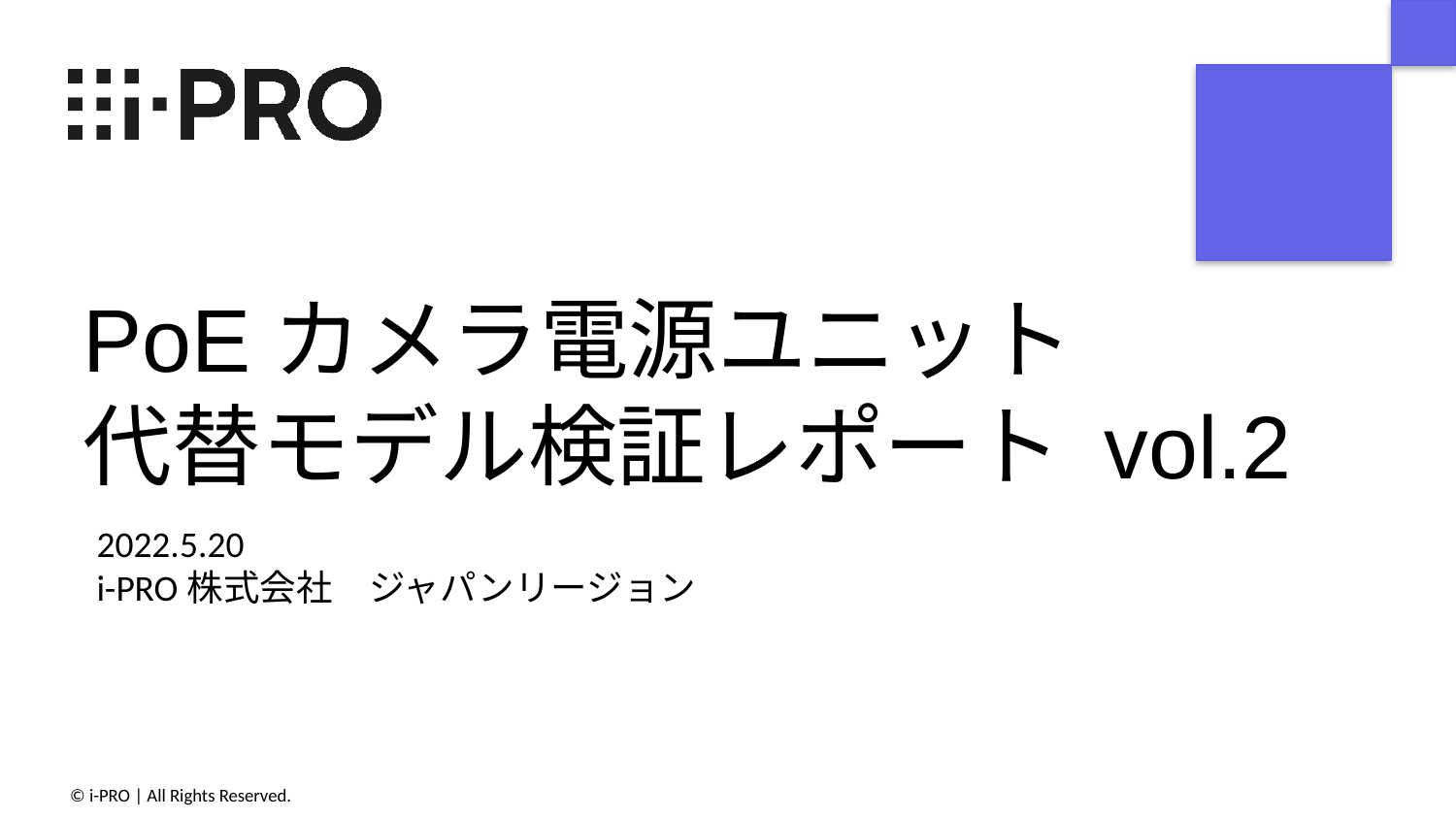

# PoEカメラ電源ユニット 代替モデル検証レポート vol.2
2022.5.20
i-PRO株式会社　ジャパンリージョン